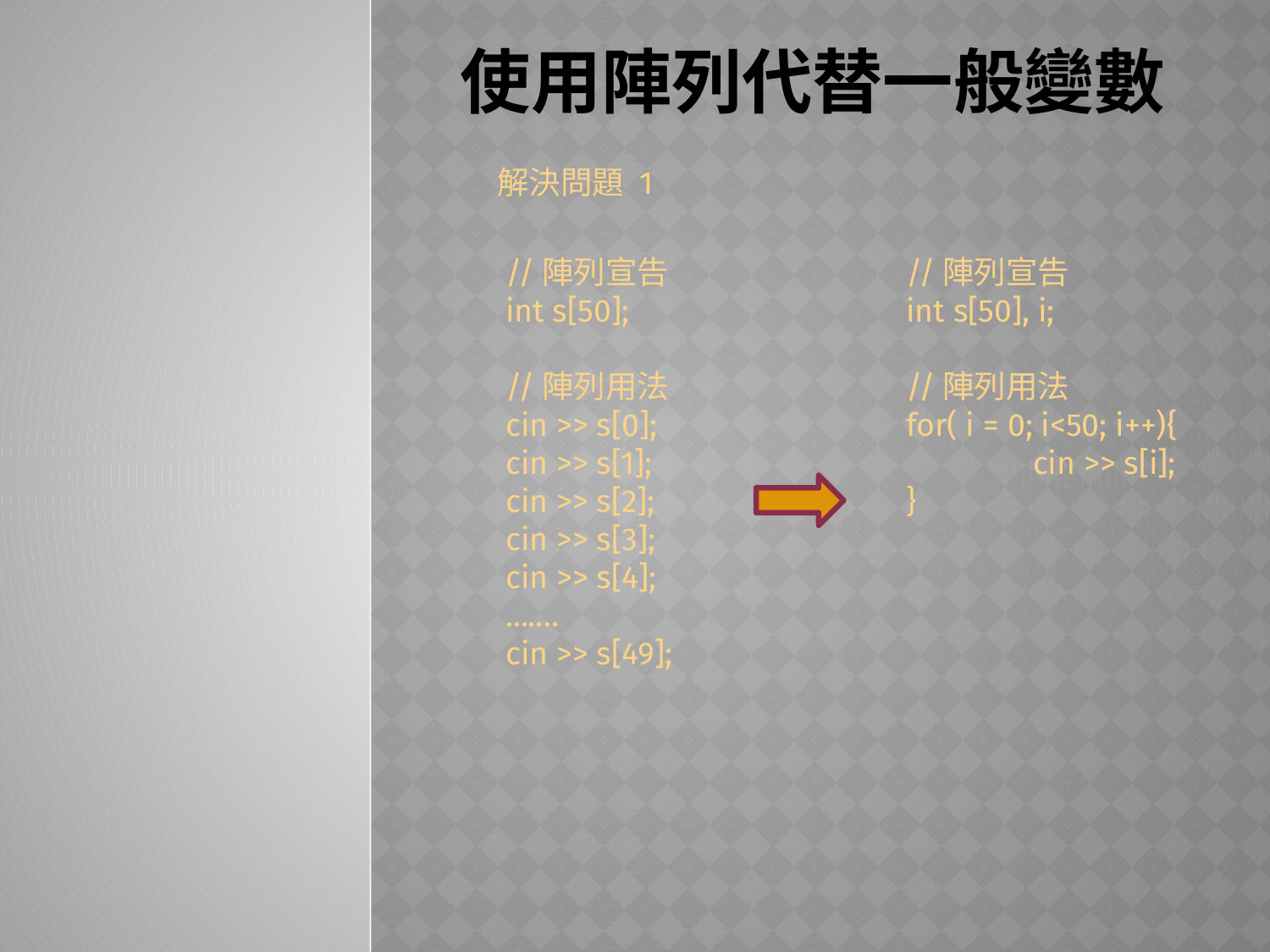

# 使用陣列代替一般變數
解決問題 1
//陣列宣告
int s[50];

//陣列用法
cin >> s[0];
cin >> s[1];
cin >> s[2];
cin >> s[3];
cin >> s[4];
.......
cin >> s[49];
//陣列宣告
int s[50], i;

//陣列用法
for( i = 0; i<50; i++){
	cin >> s[i];
}